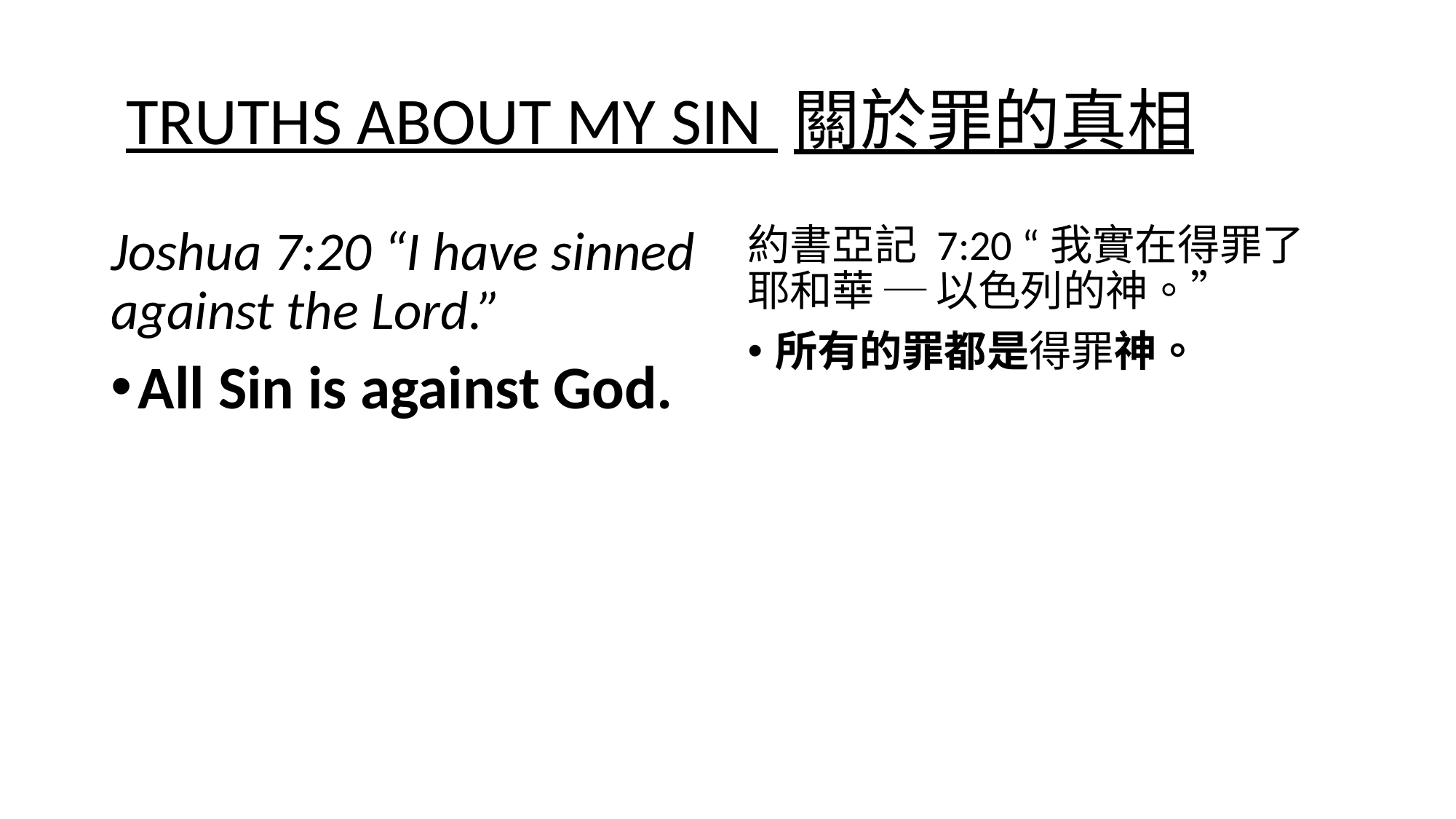

# TRUTHS ABOUT MY SIN 關於罪的真相
Joshua 7:20 “I have sinned against the Lord.”
All Sin is against God.

約書亞記 7:20 “我實在得罪了耶和華 ─ 以色列的神。”
所有的罪都是得罪神。